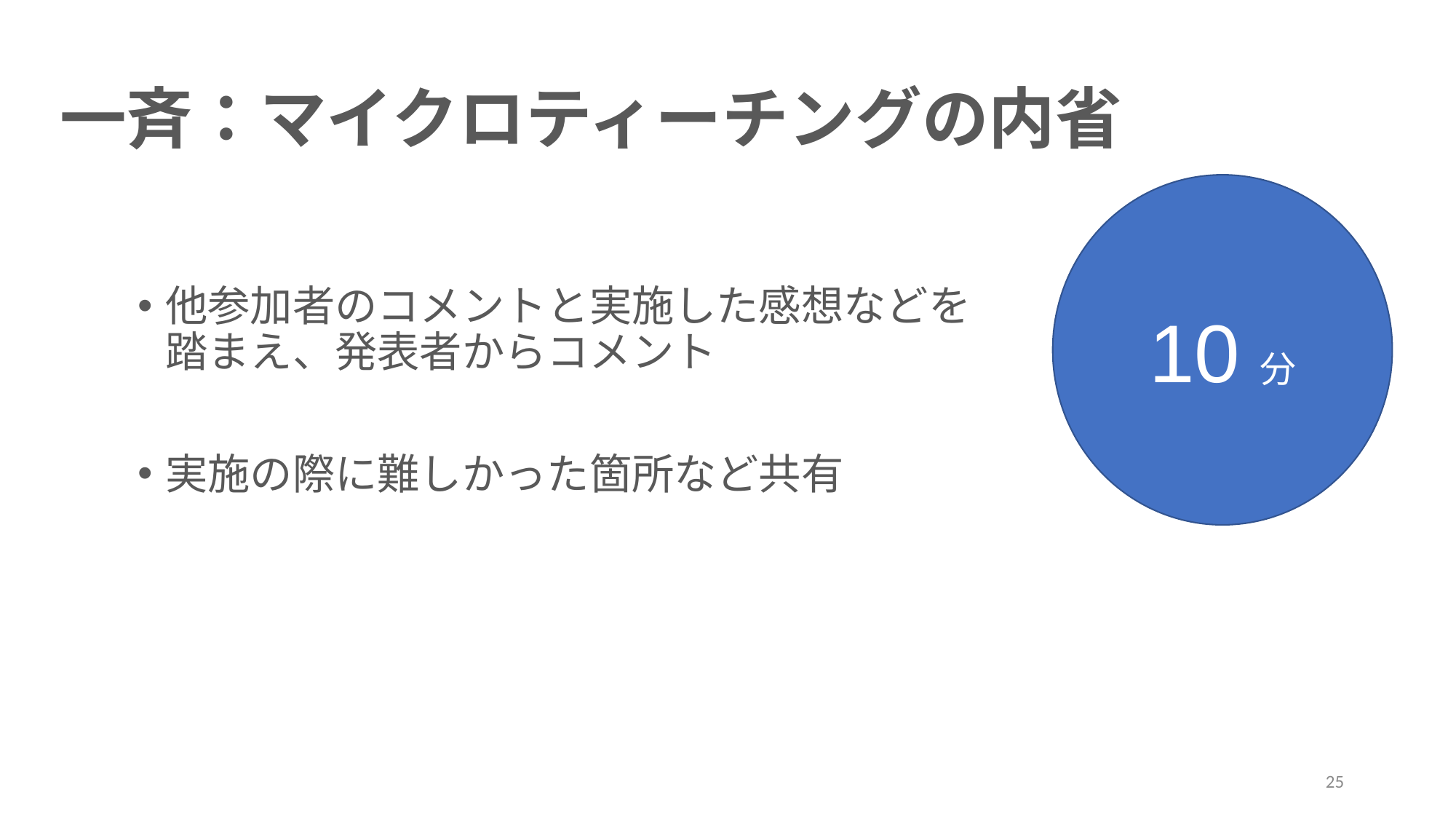

# 一斉：マイクロティーチングの内省
10分
他参加者のコメントと実施した感想などを踏まえ、発表者からコメント

実施の際に難しかった箇所など共有
25